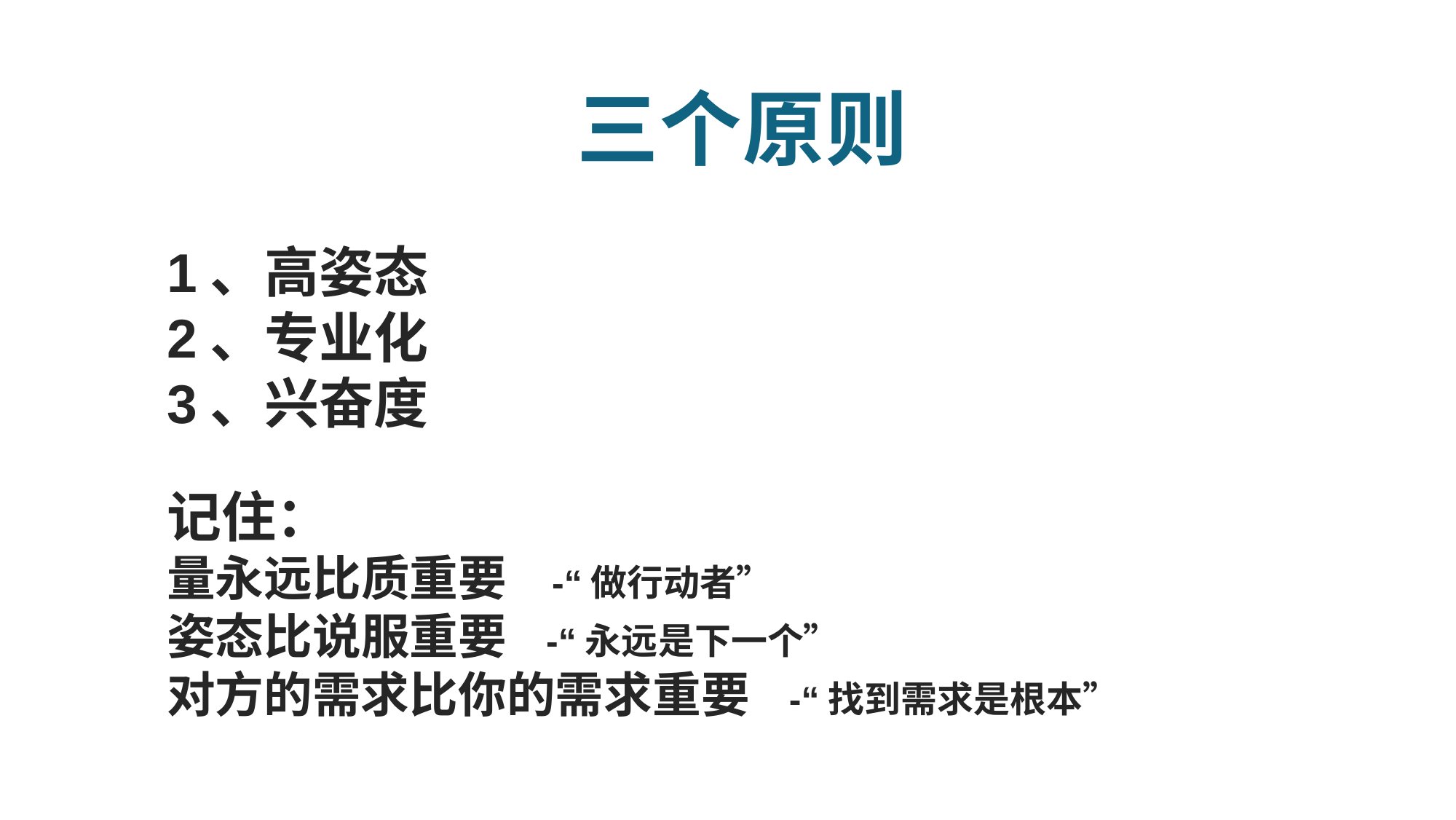

三个原则
1、高姿态
2、专业化
3、兴奋度

记住：
量永远比质重要   -“做行动者”
姿态比说服重要   -“永远是下一个”
对方的需求比你的需求重要   -“找到需求是根本”